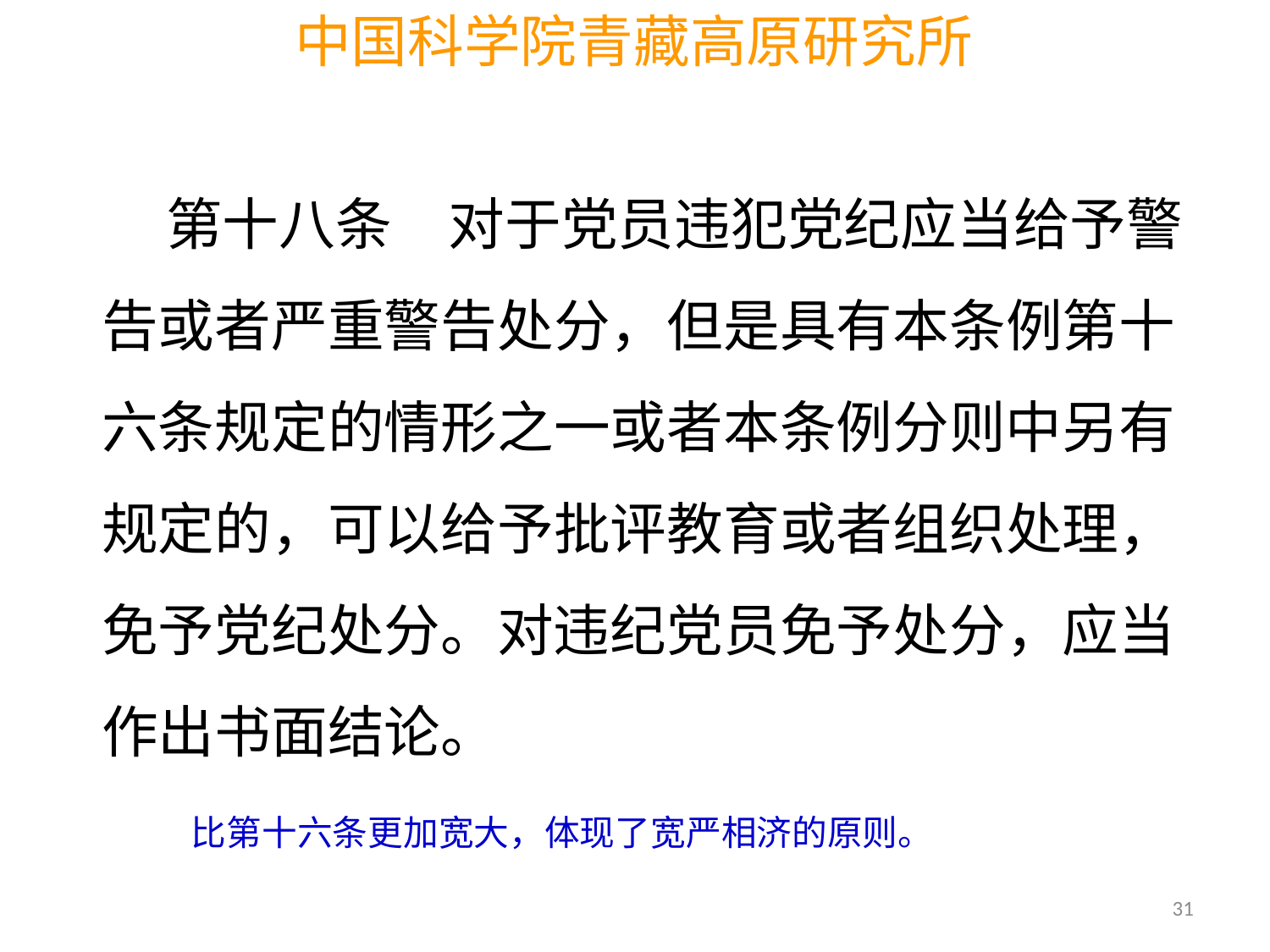

第十八条　对于党员违犯党纪应当给予警告或者严重警告处分，但是具有本条例第十六条规定的情形之一或者本条例分则中另有规定的，可以给予批评教育或者组织处理，免予党纪处分。对违纪党员免予处分，应当作出书面结论。
    比第十六条更加宽大，体现了宽严相济的原则。
31